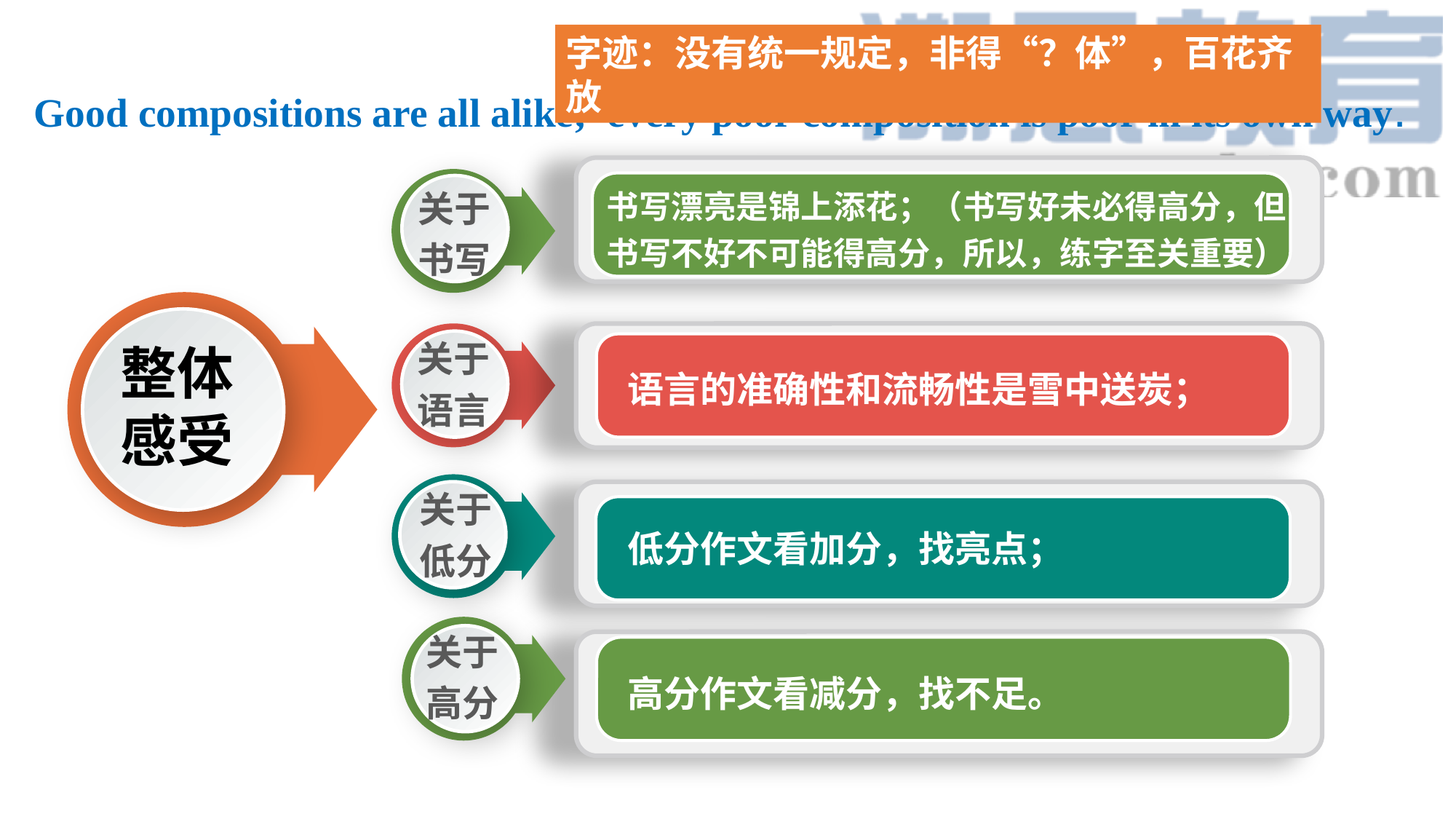

字迹：没有统一规定，非得“？体”，百花齐放
Good compositions are all alike;  every poor composition is poor in its own way.

关于书写

书写漂亮是锦上添花；（书写好未必得高分，但书写不好不可能得高分，所以，练字至关重要）

听力、阅读、完形、写作等

关于语言

语言的准确性和流畅性是雪中送炭；

整体
感受

关于低分

低分作文看加分，找亮点；

关于高分

高分作文看减分，找不足。